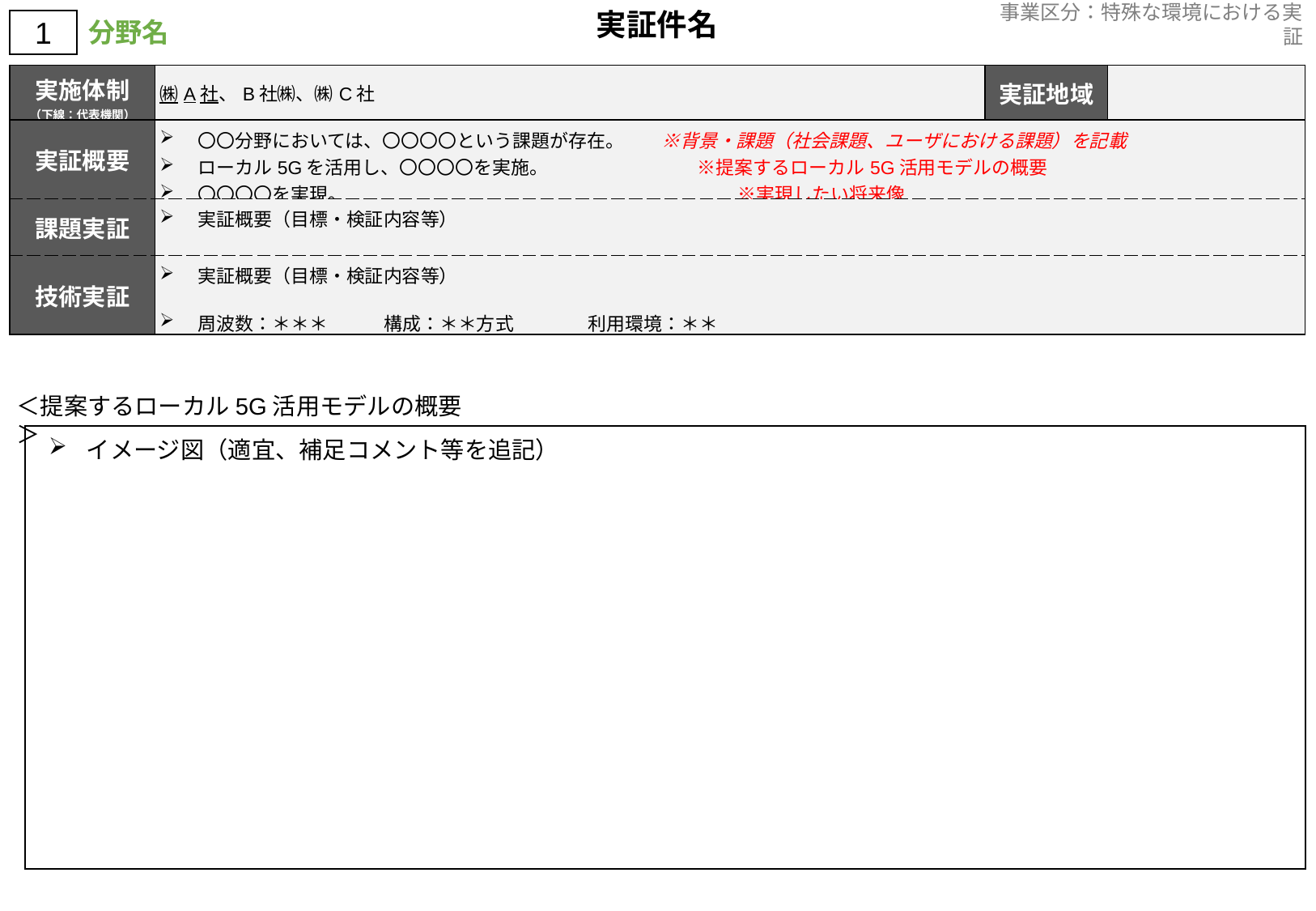

実証件名
分野名
1
| 実施体制 （下線：代表機関） | ㈱A社、B社㈱、㈱C社 | 実証地域 |  |
| --- | --- | --- | --- |
| 実証概要 | 〇〇分野においては、〇〇〇〇という課題が存在。　　※背景・課題（社会課題、ユーザにおける課題）を記載 ローカル5Gを活用し、〇〇〇〇を実施。　　　　　　　　※提案するローカル5G活用モデルの概要 〇〇〇〇を実現。　　　　　　　　　　　　　　　　　　　　　※実現したい将来像 |  |  |
| 課題実証 | 実証概要（目標・検証内容等） |  |  |
| 技術実証 | 実証概要（目標・検証内容等） 周波数：＊＊＊　　　構成：＊＊方式　　　　利用環境：＊＊ |  |  |
＜提案するローカル5G活用モデルの概要＞

イメージ図（適宜、補足コメント等を追記）